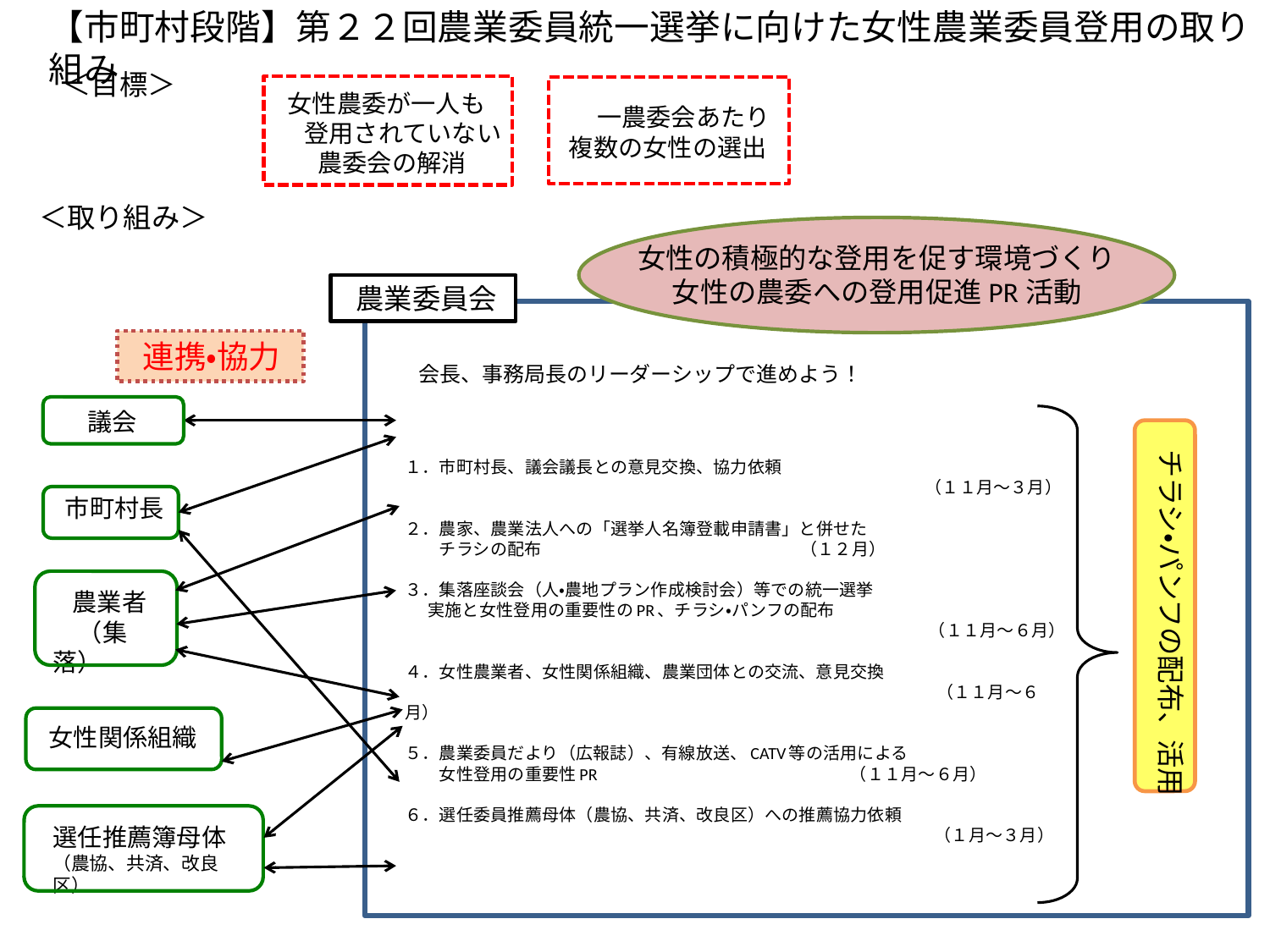

【市町村段階】第２２回農業委員統一選挙に向けた女性農業委員登用の取り組み
＜目標＞

女性農委が一人も
  登用されていない
　 農委会の解消
　一農委会あたり
複数の女性の選出
＜取り組み＞

女性の積極的な登用を促す環境づくり
　 女性の農委への登用促進PR活動
 農業委員会

 連携・協力
会長、事務局長のリーダーシップで進めよう！
# １．市町村長、議会議長との意見交換、協力依頼 　　　　　　　　　　　　　　　　　　　　　　　　　　　　　      （１１月～３月） ２．農家、農業法人への「選挙人名簿登載申請書」と併せた 　　チラシの配布                                                                    （１２月） ３．集落座談会（人・農地プラン作成検討会）等での統一選挙 実施と女性登用の重要性のPR、チラシ・パンフの配布 　　　　　　　　　　　　　　　　　　　　　　　　　　　　       　（１１月～６月） ４．女性農業者、女性関係組織、農業団体との交流、意見交換　　 　　　　　　　　　　　　　　　　　　　　　　　　　　　　　　　（１１月～６月） ５．農業委員だより（広報誌）、有線放送、CATV等の活用による 　　女性登用の重要性PR　　　　　　　　　　　　       　（１１月～６月） ６．選任委員推薦母体（農協、共済、改良区）への推薦協力依頼 　　　　　　　　　　　　　　　　　　　　　　　　　　　　　    　（１月～３月）

    議会

チラシ・パンフの配布、活用
 市町村長

  農業者
　（集落）

  女性関係組織

選任推薦簿母体
（農協、共済、改良区）